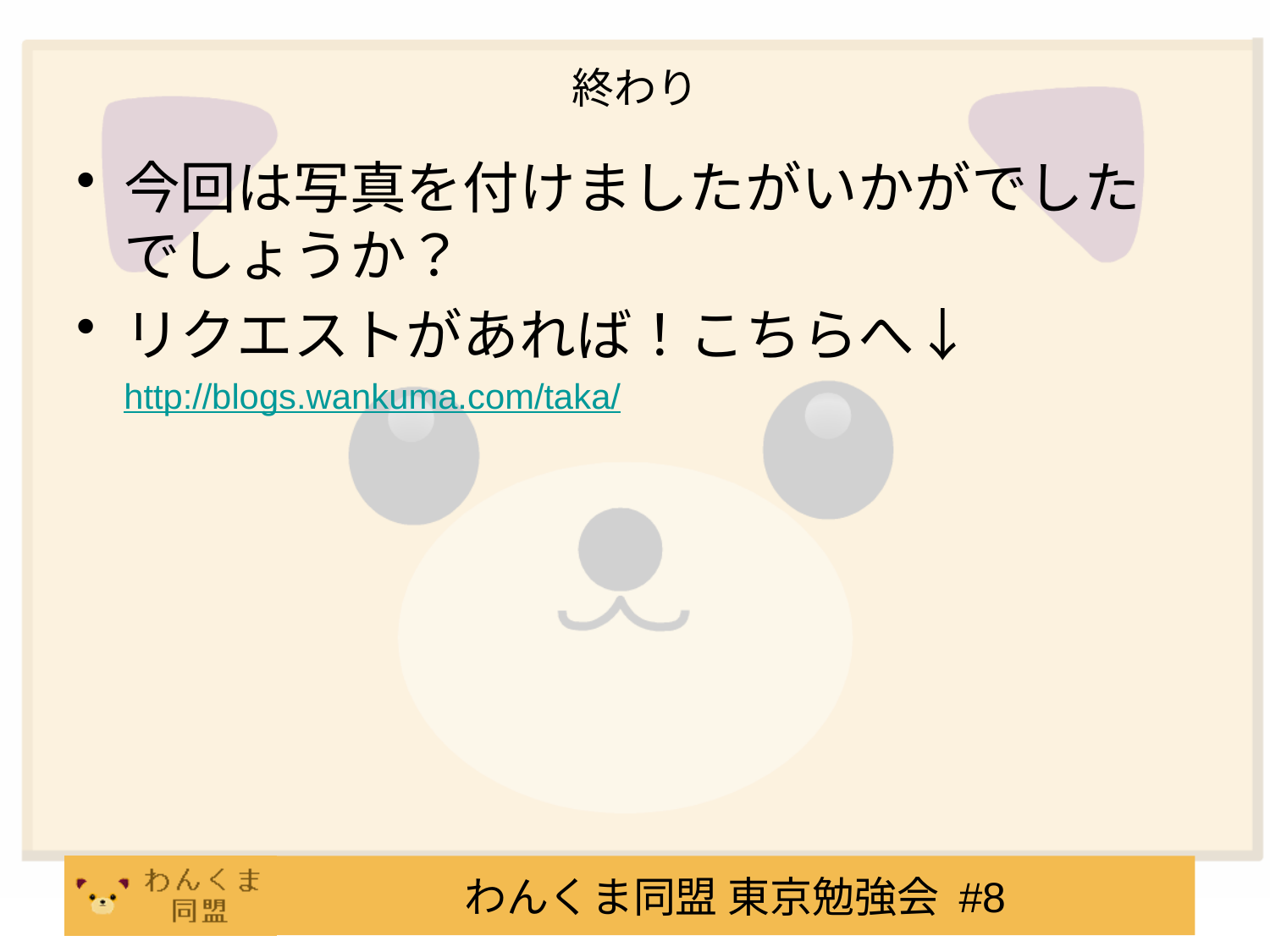

# 終わり
今回は写真を付けましたがいかがでしたでしょうか？
リクエストがあれば！こちらへ↓
	http://blogs.wankuma.com/taka/